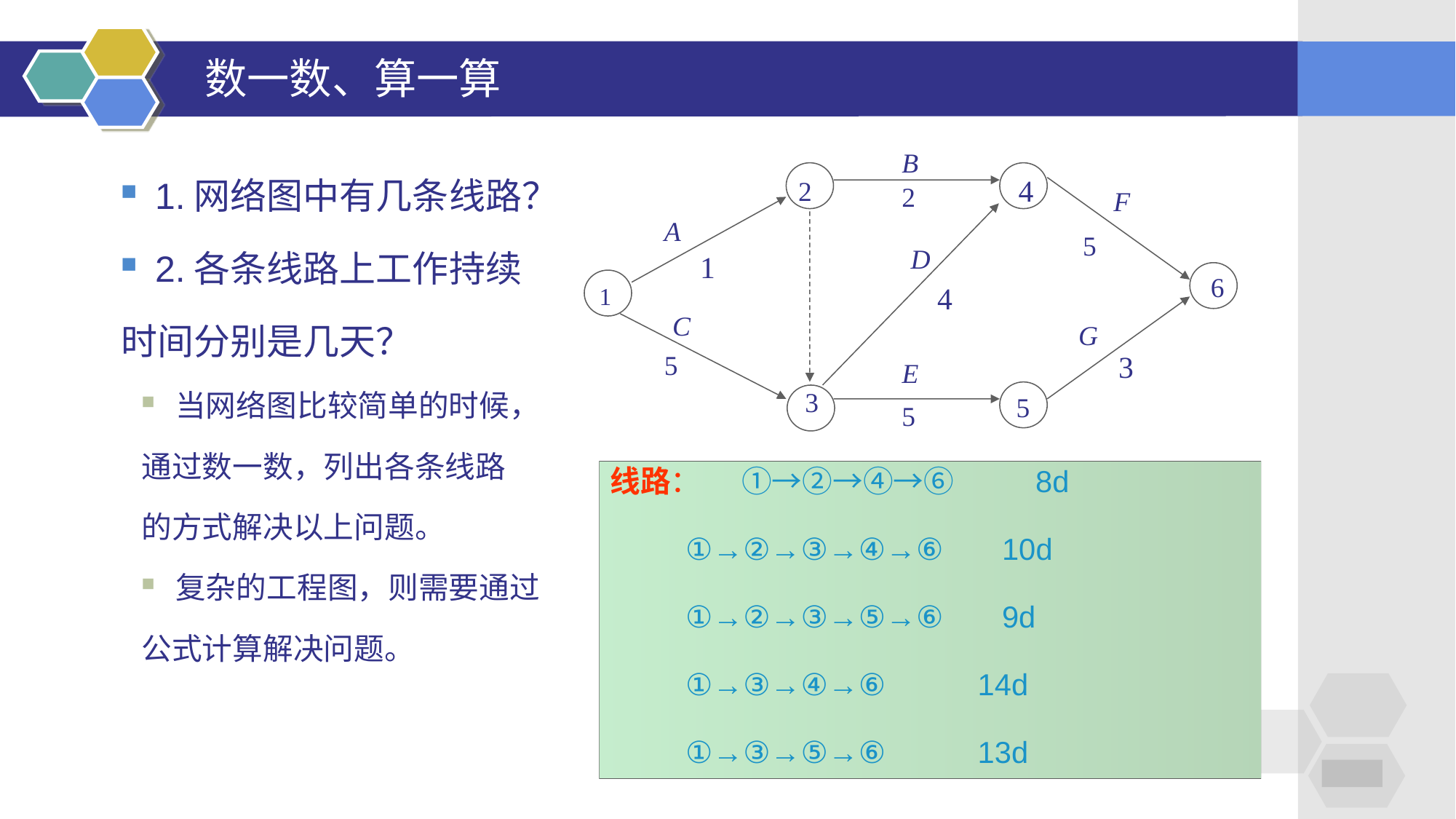

# 数一数、算一算
1.网络图中有几条线路？
2.各条线路上工作持续
时间分别是几天？
当网络图比较简单的时候，
通过数一数，列出各条线路
的方式解决以上问题。
复杂的工程图，则需要通过
公式计算解决问题。
B

4
2

2
F

A
5
D
1

6
4
1

C

G
5
3
E

3
5

5

线路：      ①→②→④→⑥           8d
         ①→②→③→④→⑥       10d
         ①→②→③→⑤→⑥       9d
         ①→③→④→⑥           14d
         ①→③→⑤→⑥           13d

11